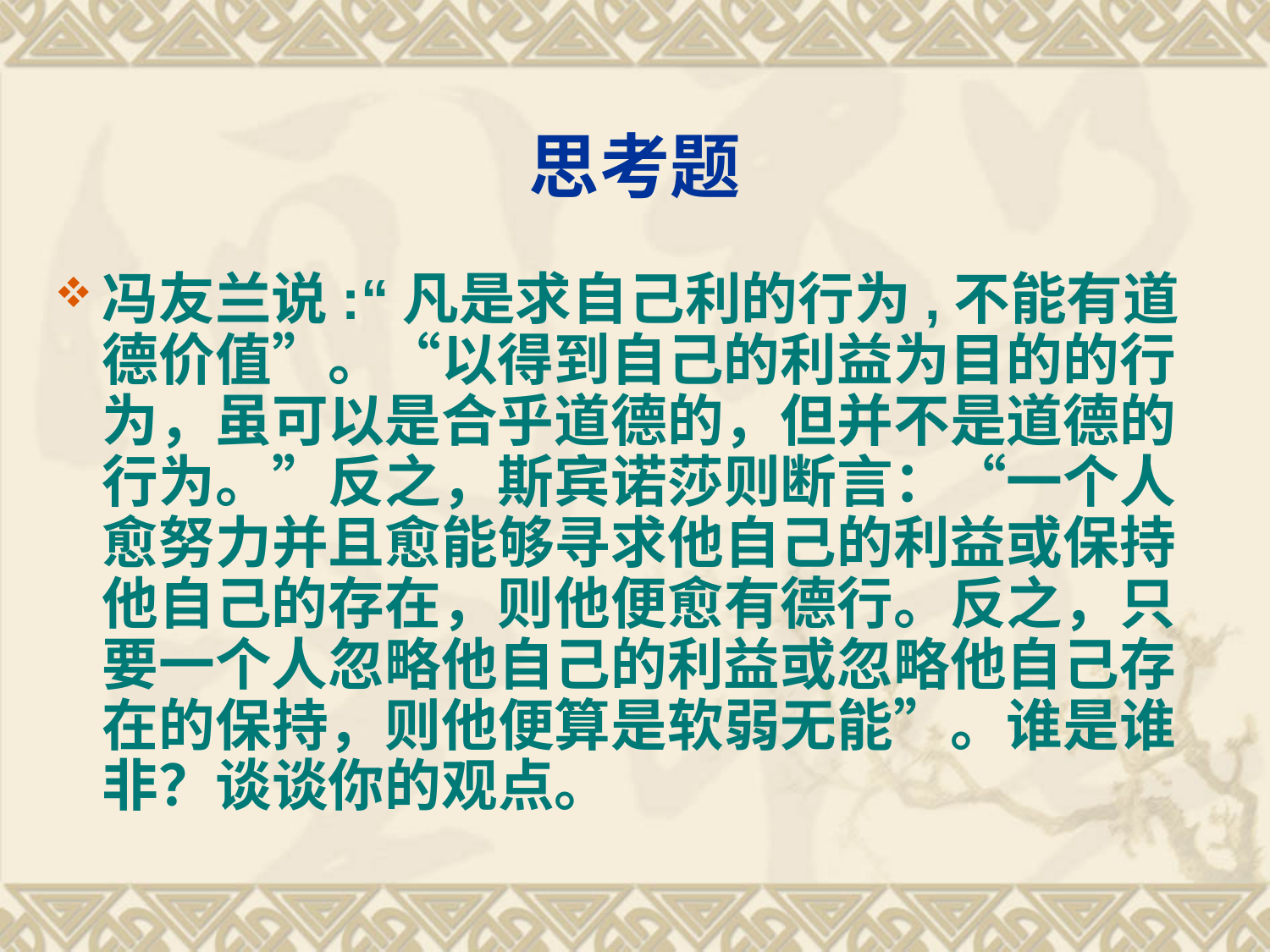

# 思考题
冯友兰说:“凡是求自己利的行为,不能有道德价值”。“以得到自己的利益为目的的行为，虽可以是合乎道德的，但并不是道德的行为。”反之，斯宾诺莎则断言：“一个人愈努力并且愈能够寻求他自己的利益或保持他自己的存在，则他便愈有德行。反之，只要一个人忽略他自己的利益或忽略他自己存在的保持，则他便算是软弱无能”。谁是谁非？谈谈你的观点。